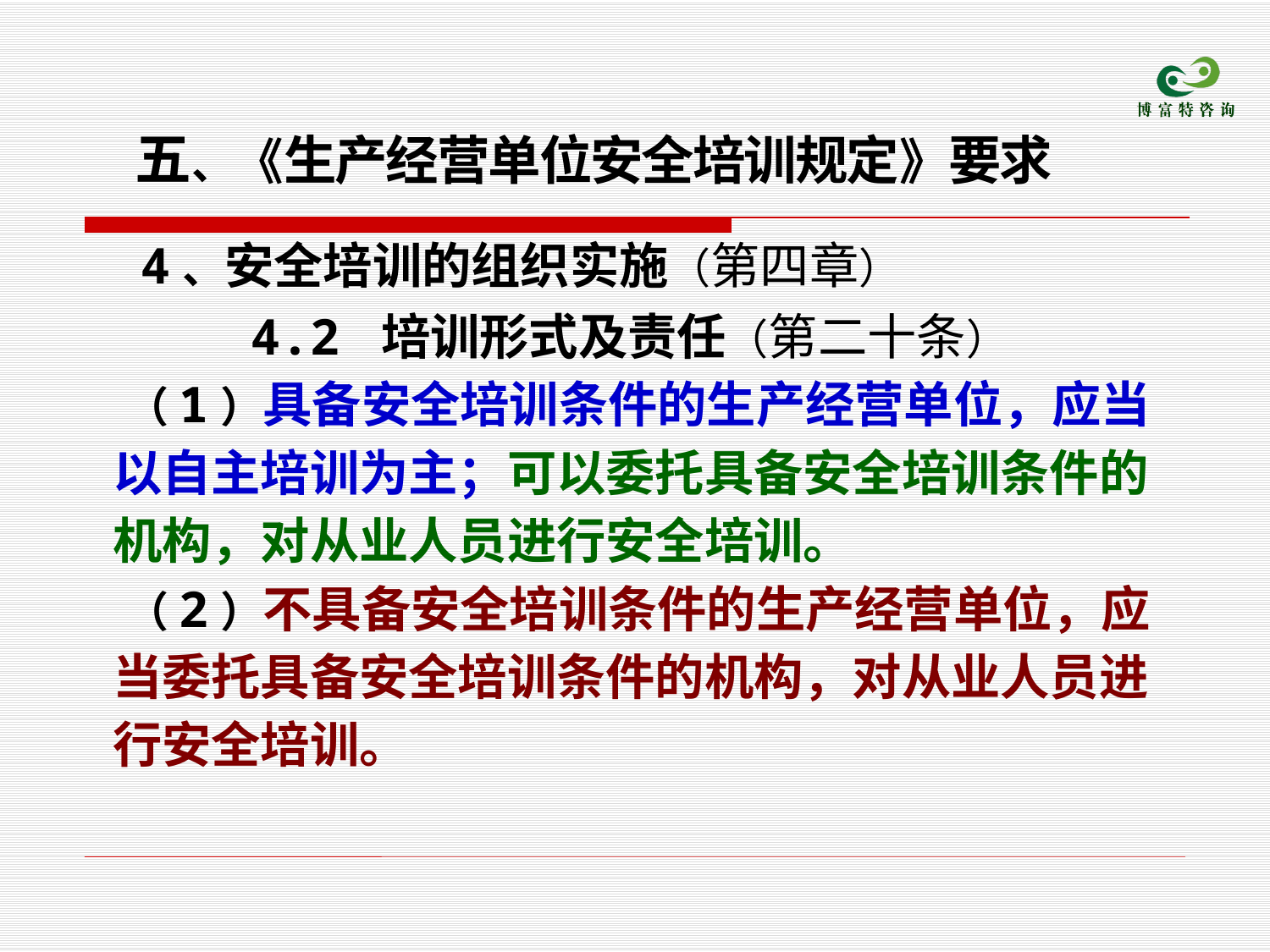

五、《生产经营单位安全培训规定》要求
　      4、安全培训的组织实施（第四章）
        4.2 培训形式及责任（第二十条）
      （1）具备安全培训条件的生产经营单位，应当以自主培训为主；可以委托具备安全培训条件的机构，对从业人员进行安全培训。
      （2）不具备安全培训条件的生产经营单位，应当委托具备安全培训条件的机构，对从业人员进行安全培训。